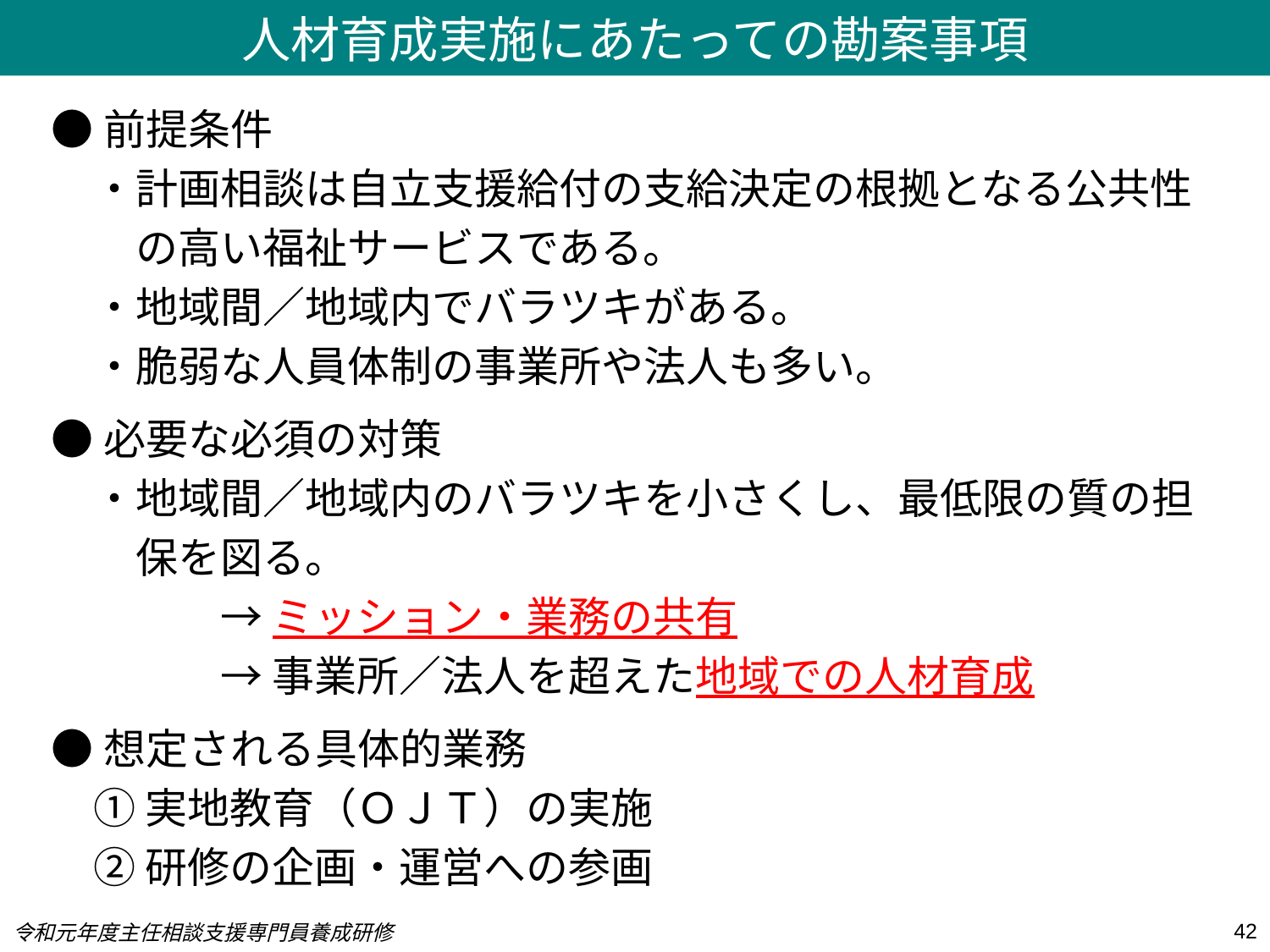

人材育成実施にあたっての勘案事項
●前提条件
　・計画相談は自立支援給付の支給決定の根拠となる公共性
　　の高い福祉サービスである。
　・地域間／地域内でバラツキがある。
　・脆弱な人員体制の事業所や法人も多い。

●必要な必須の対策
　・地域間／地域内のバラツキを小さくし、最低限の質の担
　　保を図る。
　　　　→ ミッション・業務の共有
　　　　→ 事業所／法人を超えた地域での人材育成

●想定される具体的業務
　① 実地教育（ＯＪＴ）の実施
　② 研修の企画・運営への参画
42
令和元年度主任相談支援専門員養成研修